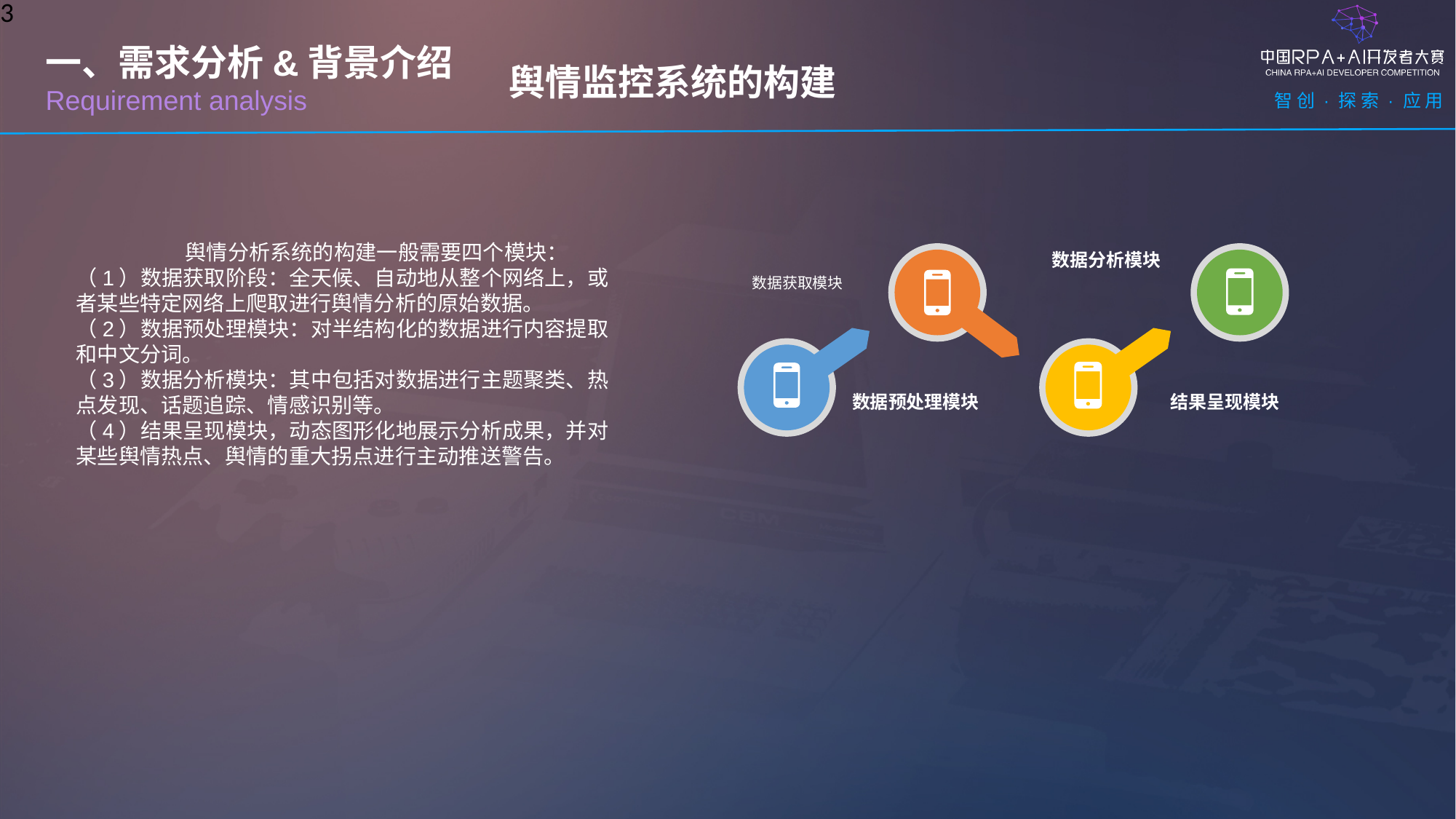

3
舆情监控系统的构建
一、需求分析&背景介绍
Requirement analysis
	舆情分析系统的构建一般需要四个模块：
（1）数据获取阶段：全天候、自动地从整个网络上，或者某些特定网络上爬取进行舆情分析的原始数据。
（2）数据预处理模块：对半结构化的数据进行内容提取和中文分词。
（3）数据分析模块：其中包括对数据进行主题聚类、热点发现、话题追踪、情感识别等。
（4）结果呈现模块，动态图形化地展示分析成果，并对某些舆情热点、舆情的重大拐点进行主动推送警告。

数据分析模块
数据获取模块

数据预处理模块
结果呈现模块